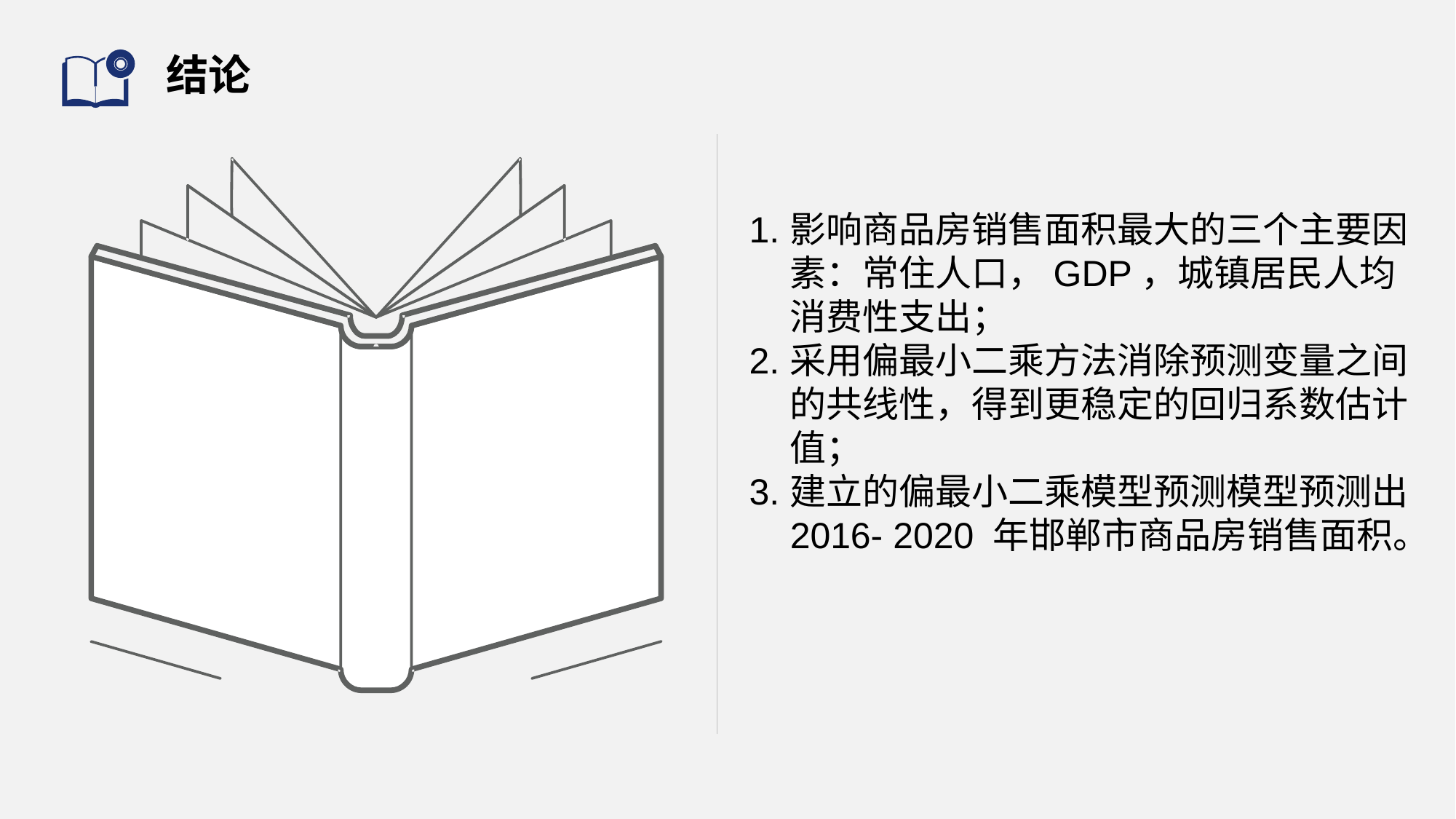

# 结论

影响商品房销售面积最大的三个主要因素：常住人口，GDP，城镇居民人均消费性支出；
采用偏最小二乘方法消除预测变量之间的共线性，得到更稳定的回归系数估计值；
建立的偏最小二乘模型预测模型预测出2016- 2020 年邯郸市商品房销售面积。